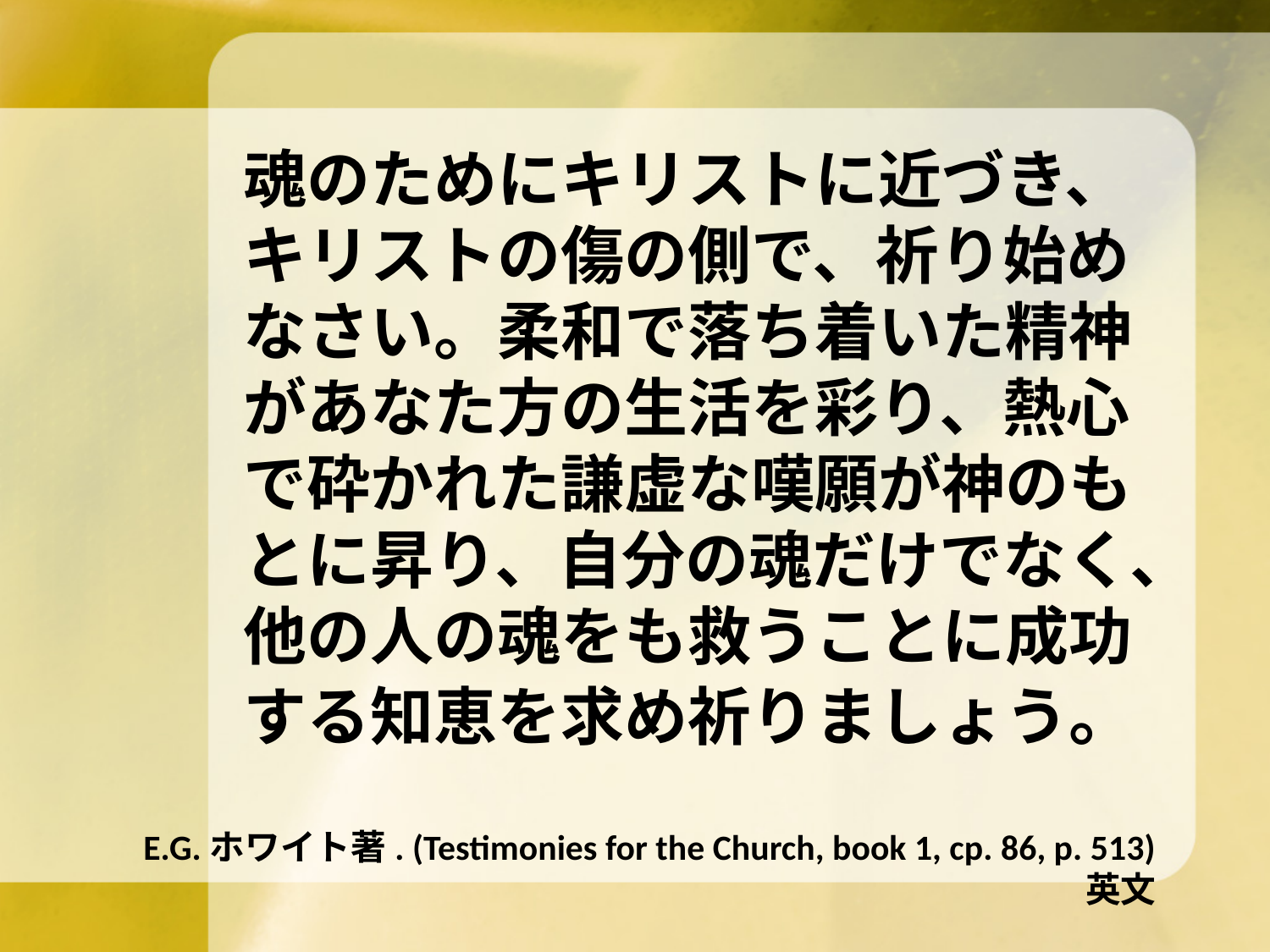

魂のためにキリストに近づき、キリストの傷の側で、祈り始めなさい。柔和で落ち着いた精神があなた方の生活を彩り、熱心で砕かれた謙虚な嘆願が神のもとに昇り、自分の魂だけでなく、他の人の魂をも救うことに成功する知恵を求め祈りましょう。
E.G.ホワイト著. (Testimonies for the Church, book 1, cp. 86, p. 513)
英文